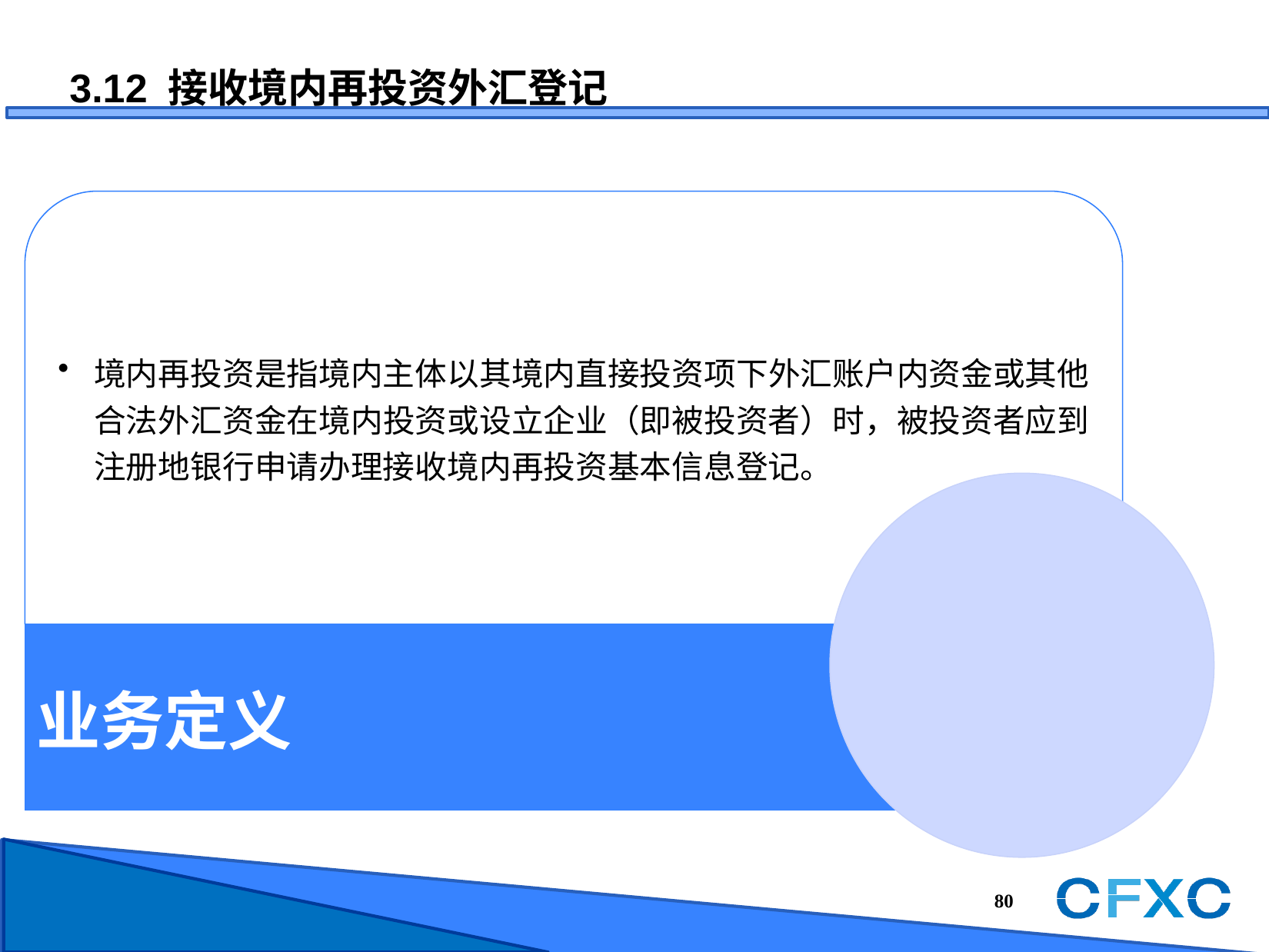

3.12 接收境内再投资外汇登记
业务定义
境内再投资是指境内主体以其境内直接投资项下外汇账户内资金或其他合法外汇资金在境内投资或设立企业（即被投资者）时，被投资者应到注册地银行申请办理接收境内再投资基本信息登记。
80